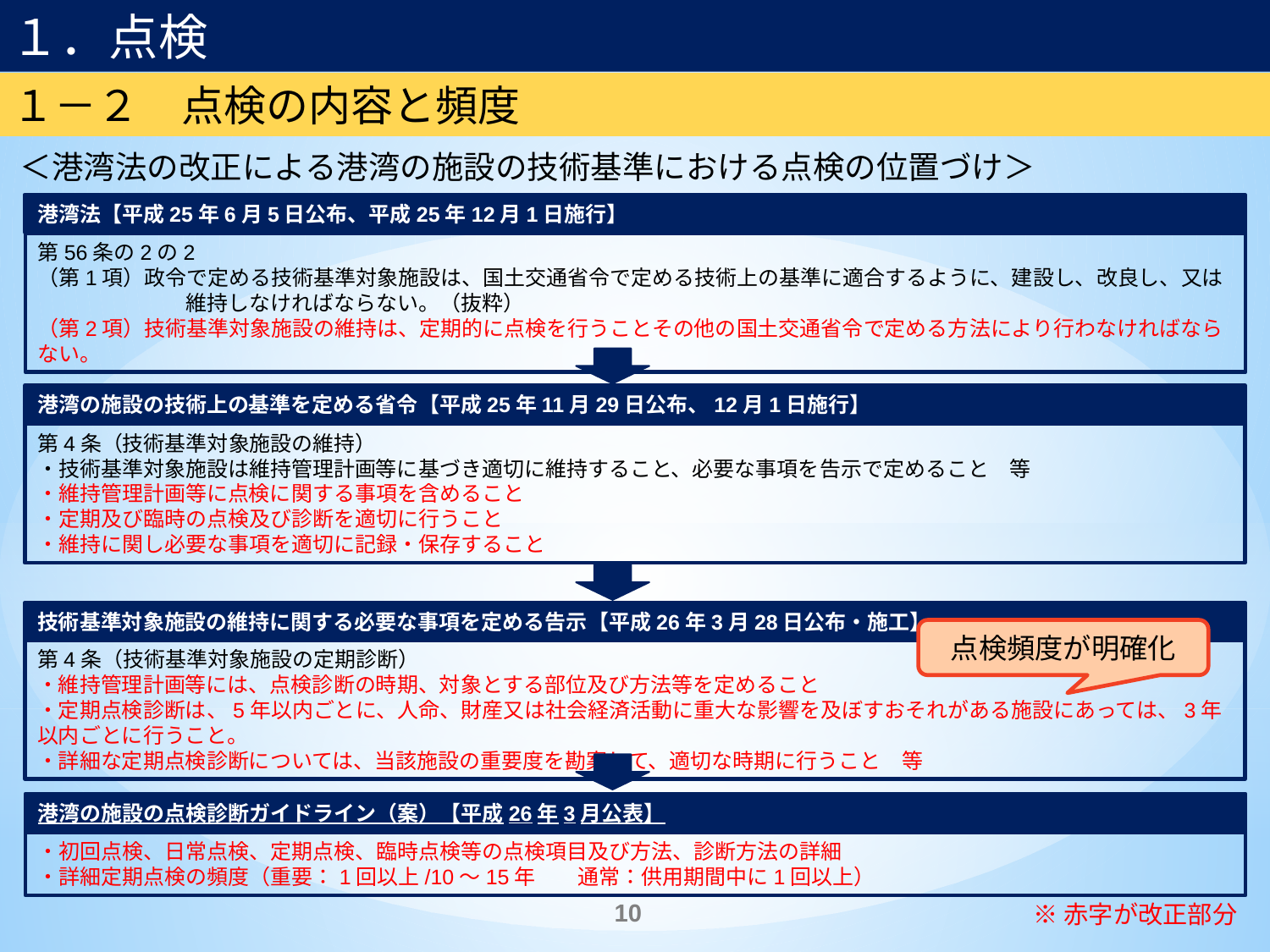

１．点検
１－２　点検の内容と頻度
＜港湾法の改正による港湾の施設の技術基準における点検の位置づけ＞
港湾法【平成25年6月5日公布、平成25年12月1日施行】
第56条の2の2
（第1項）政令で定める技術基準対象施設は、国土交通省令で定める技術上の基準に適合するように、建設し、改良し、又は
　　　　　　　維持しなければならない。（抜粋）
（第2項）技術基準対象施設の維持は、定期的に点検を行うことその他の国土交通省令で定める方法により行わなければならない。

港湾の施設の技術上の基準を定める省令【平成25年11月29日公布、12月1日施行】
第4条（技術基準対象施設の維持）
・技術基準対象施設は維持管理計画等に基づき適切に維持すること、必要な事項を告示で定めること　等
・維持管理計画等に点検に関する事項を含めること
・定期及び臨時の点検及び診断を適切に行うこと
・維持に関し必要な事項を適切に記録・保存すること

技術基準対象施設の維持に関する必要な事項を定める告示【平成26年3月28日公布・施工】
点検頻度が明確化
第4条（技術基準対象施設の定期診断）
・維持管理計画等には、点検診断の時期、対象とする部位及び方法等を定めること
・定期点検診断は、5年以内ごとに、人命、財産又は社会経済活動に重大な影響を及ぼすおそれがある施設にあっては、3年以内ごとに行うこと。
・詳細な定期点検診断については、当該施設の重要度を勘案して、適切な時期に行うこと　等

港湾の施設の点検診断ガイドライン（案）【平成26年3月公表】
・初回点検、日常点検、定期点検、臨時点検等の点検項目及び方法、診断方法の詳細
・詳細定期点検の頻度（重要：1回以上/10～15年　　通常：供用期間中に1回以上）
10
※赤字が改正部分